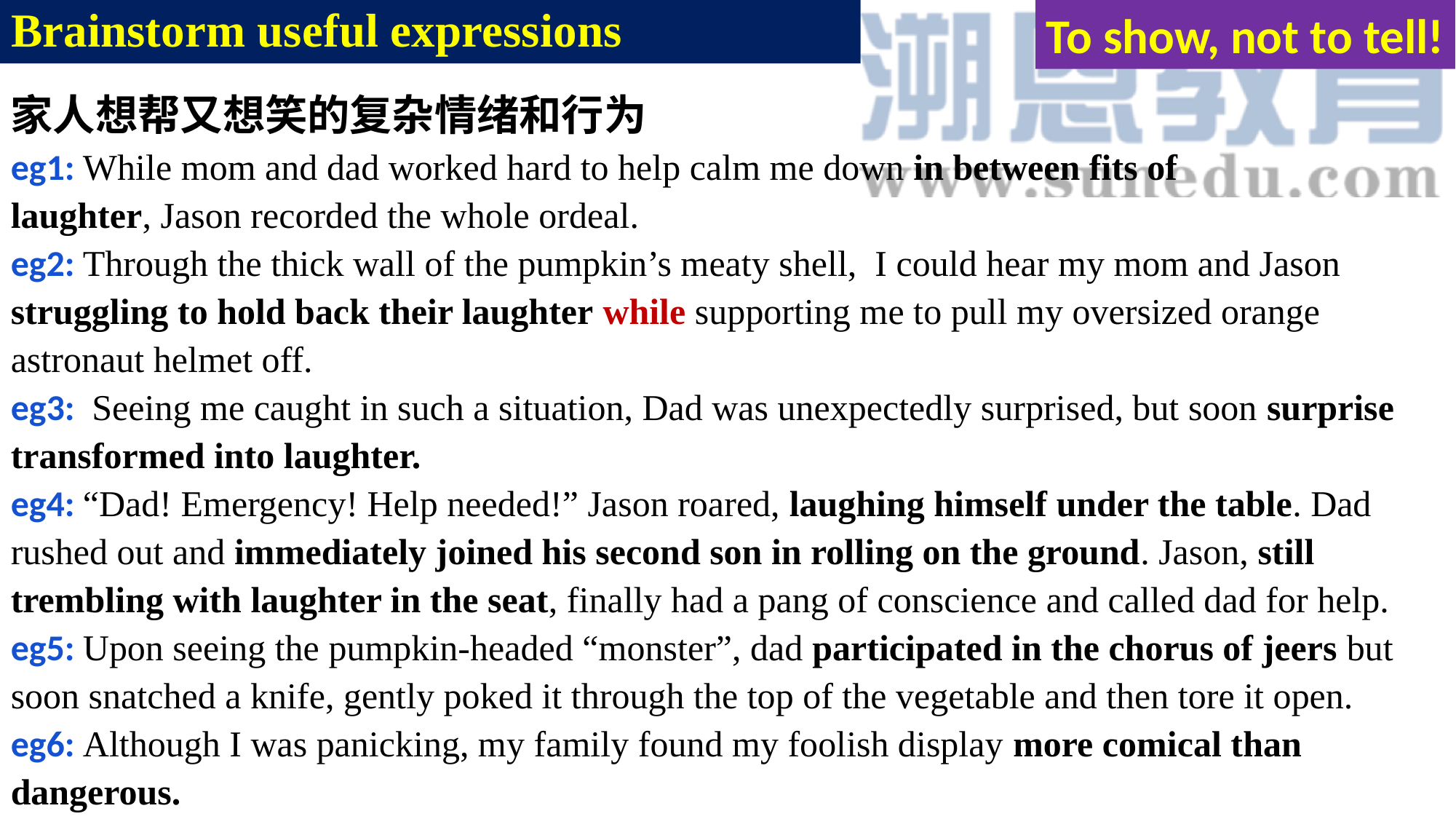

# Brainstorm useful expressions
To show, not to tell!
家人想帮又想笑的复杂情绪和行为
eg1: While mom and dad worked hard to help calm me down in between fits of laughter, Jason recorded the whole ordeal.
eg2: Through the thick wall of the pumpkin’s meaty shell,  I could hear my mom and Jason
struggling to hold back their laughter while supporting me to pull my oversized orange astronaut helmet off.
eg3:  Seeing me caught in such a situation, Dad was unexpectedly surprised, but soon surprise transformed into laughter.
eg4: “Dad! Emergency! Help needed!” Jason roared, laughing himself under the table. Dad rushed out and immediately joined his second son in rolling on the ground. Jason, still trembling with laughter in the seat, finally had a pang of conscience and called dad for help.
eg5: Upon seeing the pumpkin-headed “monster”, dad participated in the chorus of jeers but soon snatched a knife, gently poked it through the top of the vegetable and then tore it open.
eg6: Although I was panicking, my family found my foolish display more comical than dangerous.